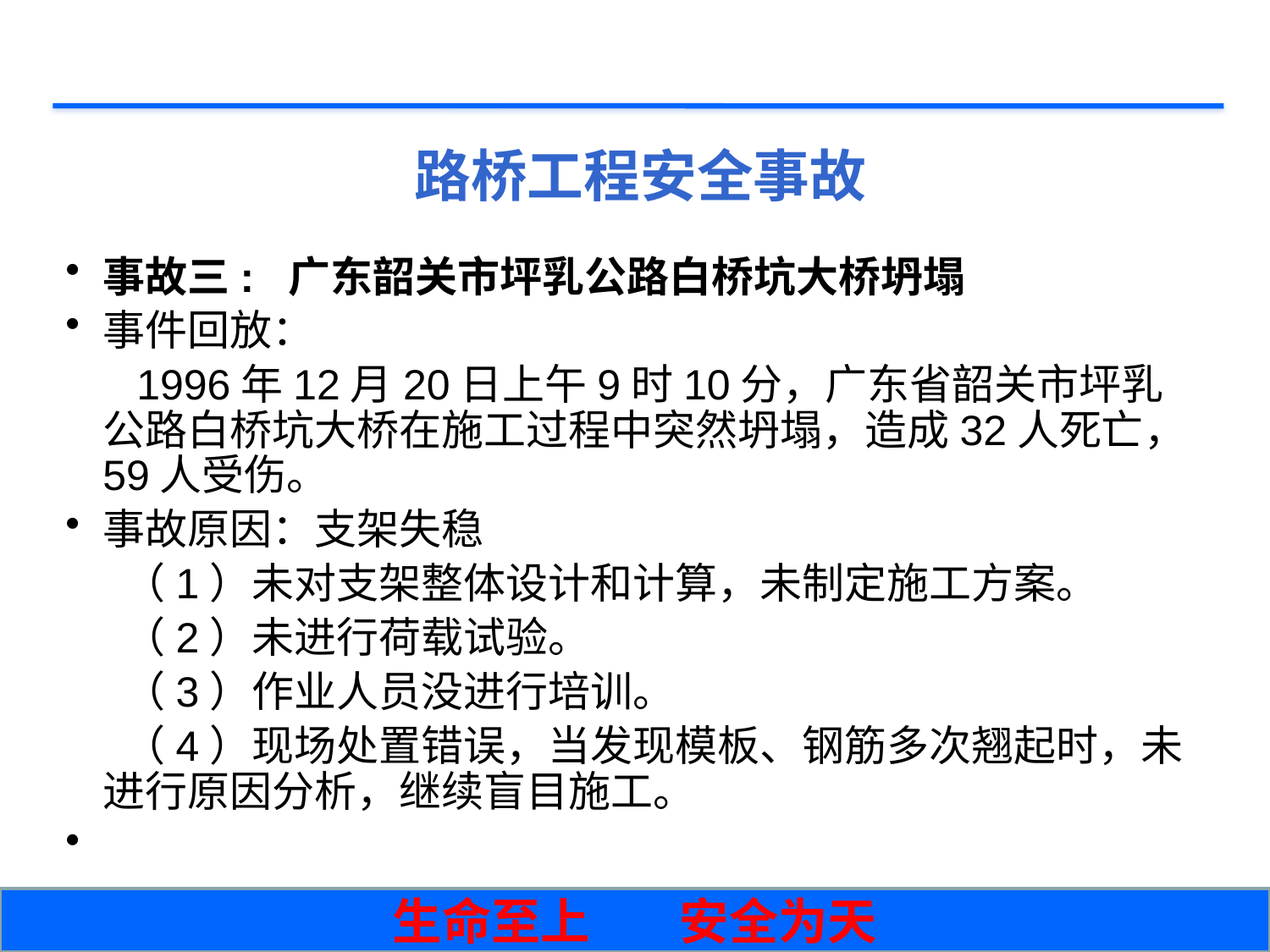

# 路桥工程安全事故
事故三:  广东韶关市坪乳公路白桥坑大桥坍塌
事件回放：
      1996年12月20日上午9时10分，广东省韶关市坪乳公路白桥坑大桥在施工过程中突然坍塌，造成32人死亡，59人受伤。
事故原因：支架失稳
     （1）未对支架整体设计和计算，未制定施工方案。
     （2）未进行荷载试验。
     （3）作业人员没进行培训。
     （4）现场处置错误，当发现模板、钢筋多次翘起时，未进行原因分析，继续盲目施工。